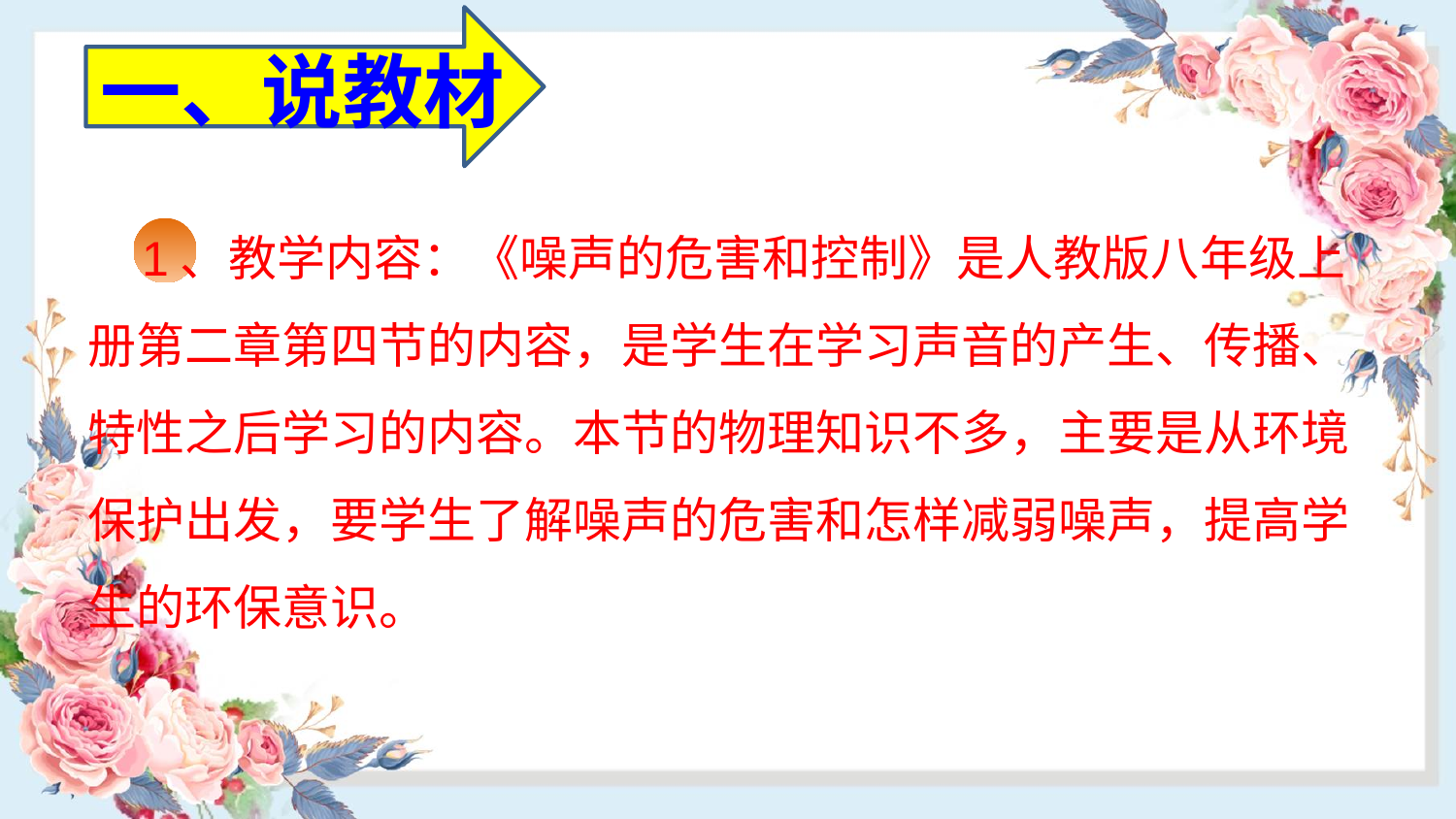

# 一、说教材
    1、教学内容：《噪声的危害和控制》是人教版八年级上册第二章第四节的内容，是学生在学习声音的产生、传播、特性之后学习的内容。本节的物理知识不多，主要是从环境保护出发，要学生了解噪声的危害和怎样减弱噪声，提高学生的环保意识。